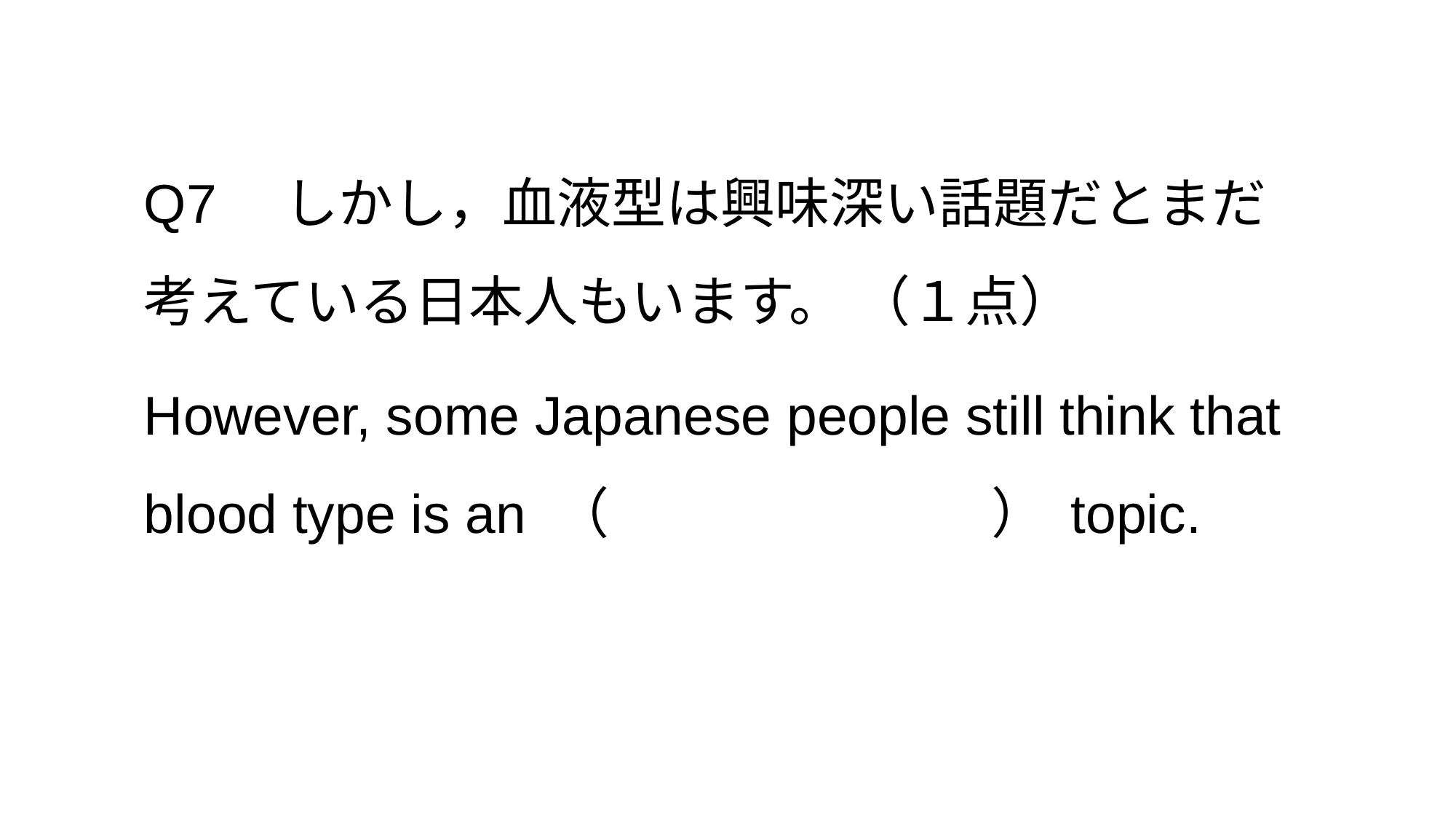

Q7　しかし，血液型は興味深い話題だとまだ考えている日本人もいます。 （１点）
However, some Japanese people still think that blood type is an （　　　　　　　） topic.